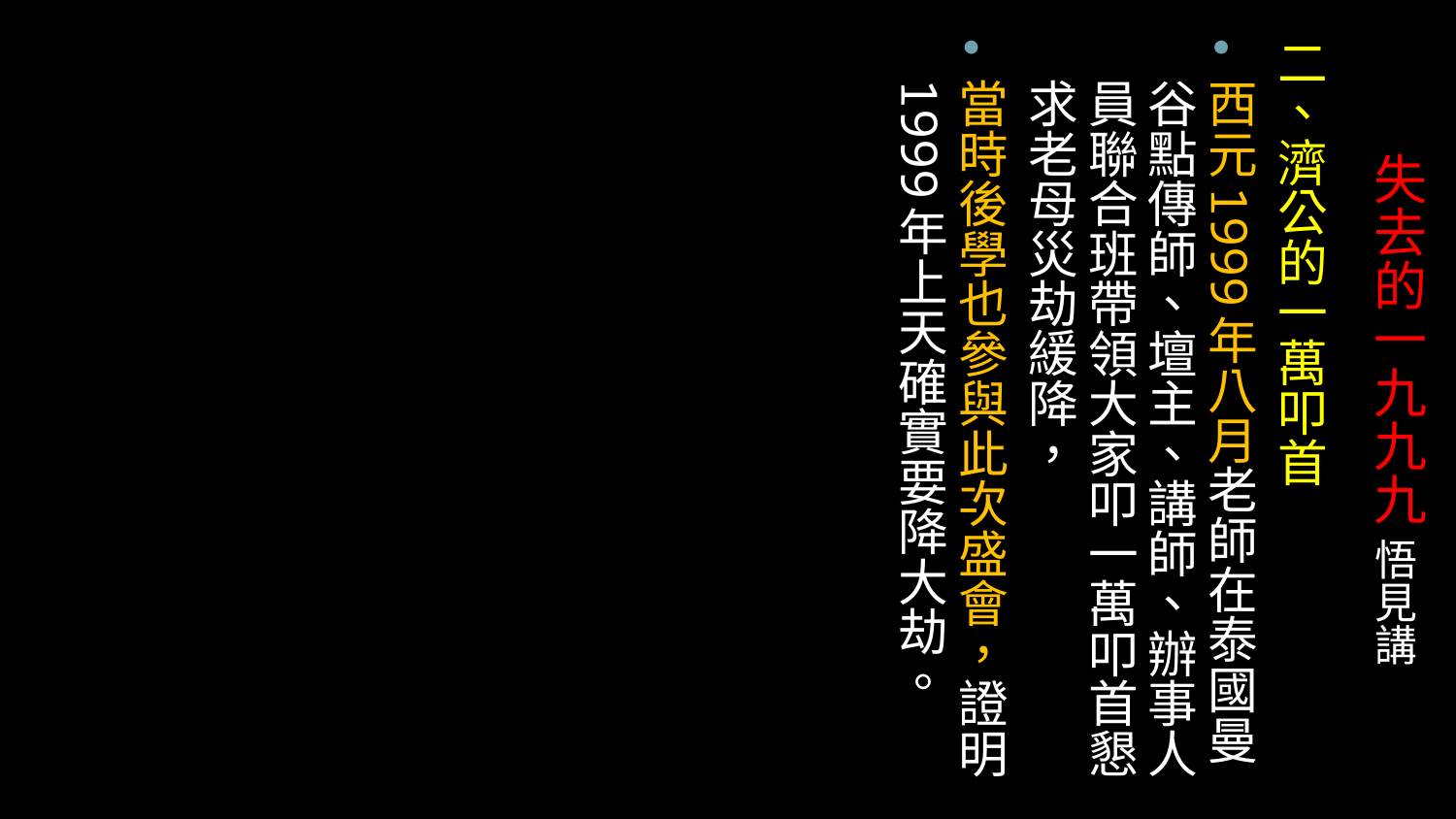

二、濟公的一萬叩首
西元1999年八月老師在泰國曼谷點傳師、壇主、講師、辦事人員聯合班帶領大家叩一萬叩首懇求老母災劫緩降，
當時後學也參與此次盛會，證明1999年上天確實要降大劫。

# 失去的一九九九 悟見講